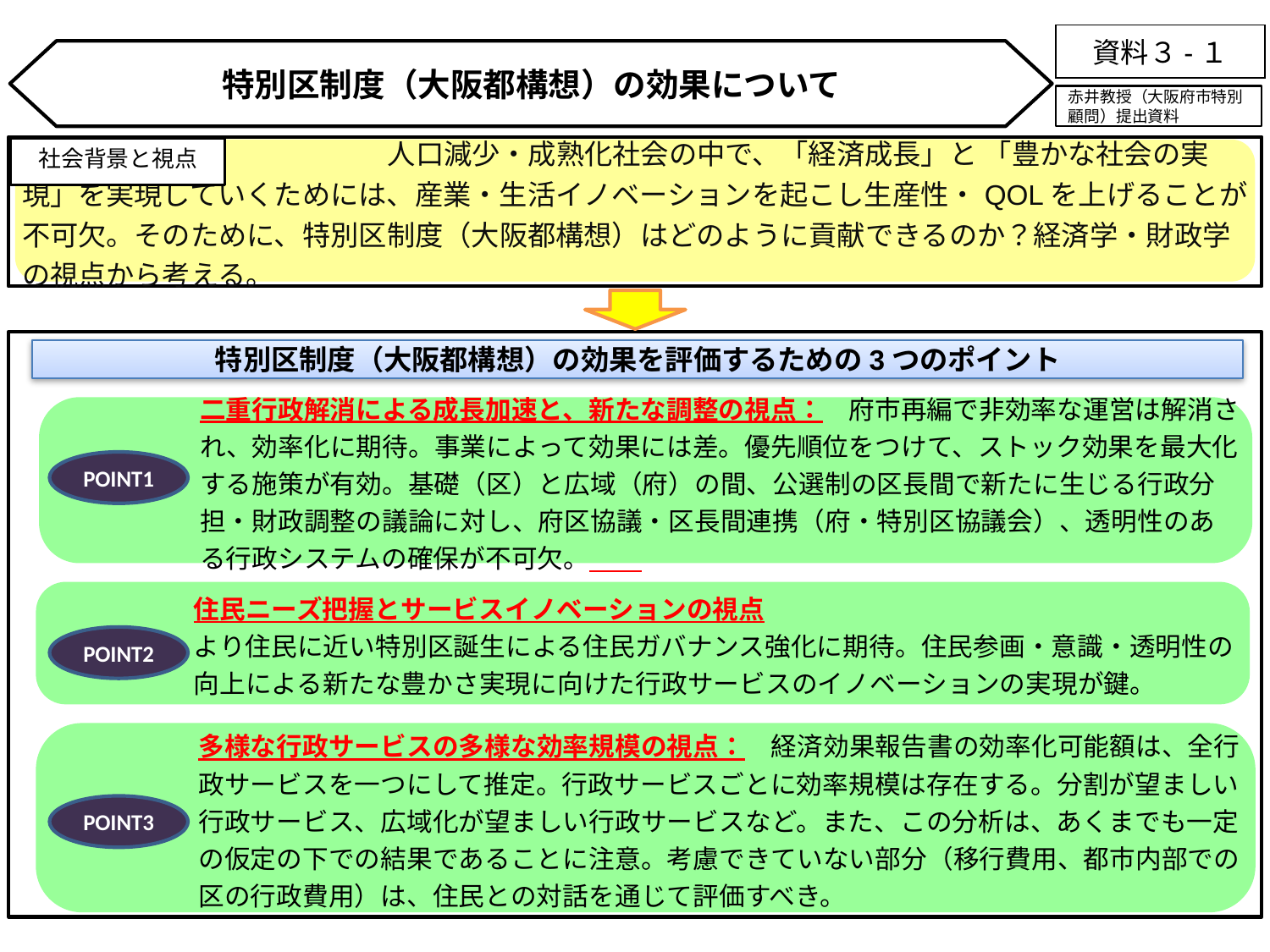

資料３-１

特別区制度（大阪都構想）の効果について
赤井教授（大阪府市特別顧問）提出資料

社会背景と視点
　　　　　　　　　　　　　人口減少・成熟化社会の中で、「経済成長」と 「豊かな社会の実現」を実現していくためには、産業・生活イノベーションを起こし生産性・QOLを上げることが不可欠。そのために、特別区制度（大阪都構想）はどのように貢献できるのか？経済学・財政学の視点から考える。

特別区制度（大阪都構想）の効果を評価するための3つのポイント
二重行政解消による成長加速と、新たな調整の視点：　府市再編で非効率な運営は解消され、効率化に期待。事業によって効果には差。優先順位をつけて、ストック効果を最大化する施策が有効。基礎（区）と広域（府）の間、公選制の区長間で新たに生じる行政分担・財政調整の議論に対し、府区協議・区長間連携（府・特別区協議会）、透明性のある行政システムの確保が不可欠。
POINT1
住民ニーズ把握とサービスイノベーションの視点
より住民に近い特別区誕生による住民ガバナンス強化に期待。住民参画・意識・透明性の向上による新たな豊かさ実現に向けた行政サービスのイノベーションの実現が鍵。
POINT2
多様な行政サービスの多様な効率規模の視点：　経済効果報告書の効率化可能額は、全行政サービスを一つにして推定。行政サービスごとに効率規模は存在する。分割が望ましい行政サービス、広域化が望ましい行政サービスなど。また、この分析は、あくまでも一定の仮定の下での結果であることに注意。考慮できていない部分（移行費用、都市内部での区の行政費用）は、住民との対話を通じて評価すべき。
POINT3